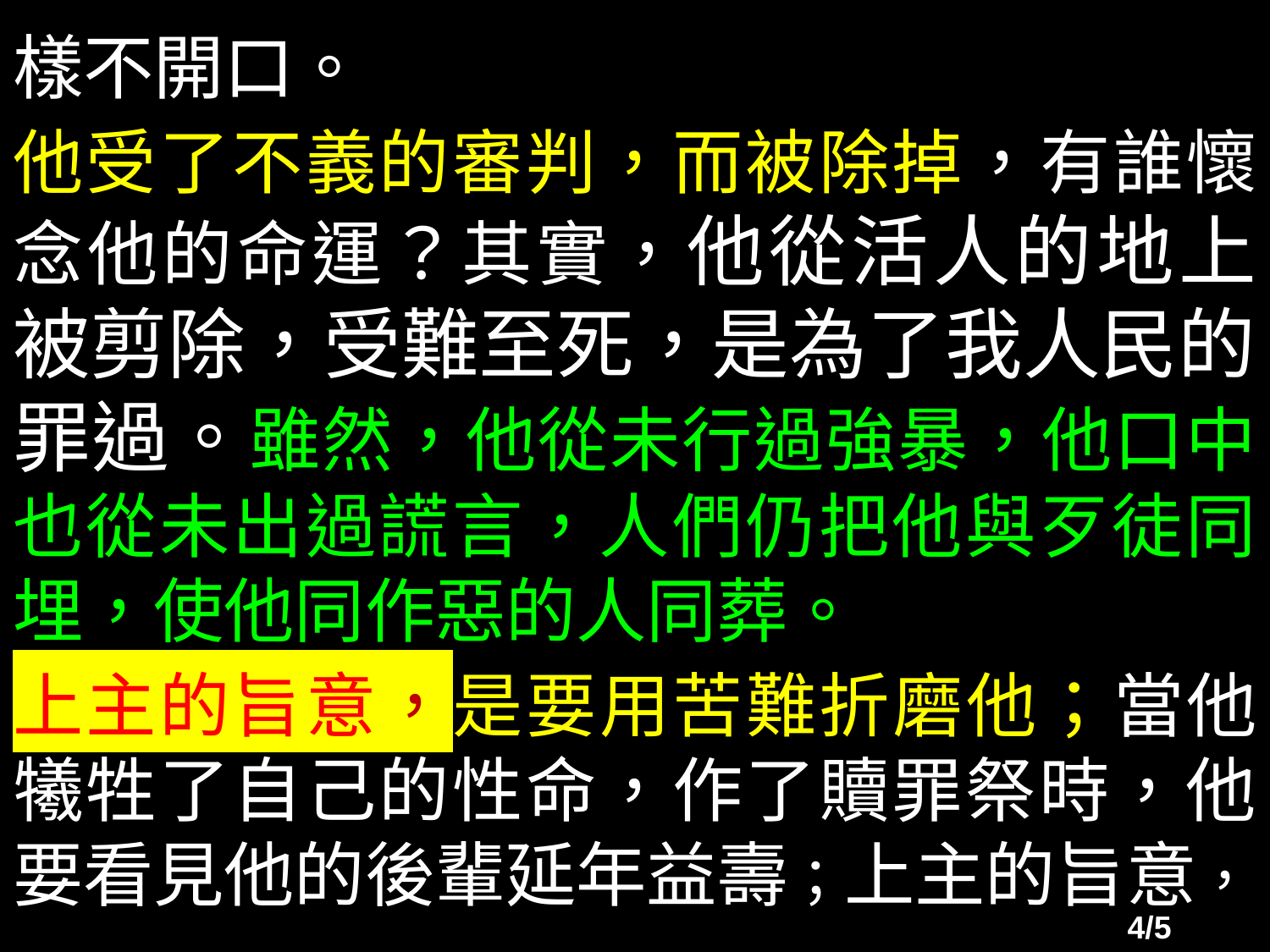

樣不開口。
他受了不義的審判，而被除掉，有誰懷念他的命運？其實，他從活人的地上被剪除，受難至死，是為了我人民的罪過。雖然，他從未行過強暴，他口中也從未出過謊言，人們仍把他與歹徒同埋，使他同作惡的人同葬。
上主的旨意，是要用苦難折磨他；當他犧牲了自己的性命，作了贖罪祭時，他要看見他的後輩延年益壽；上主的旨意，
4/5